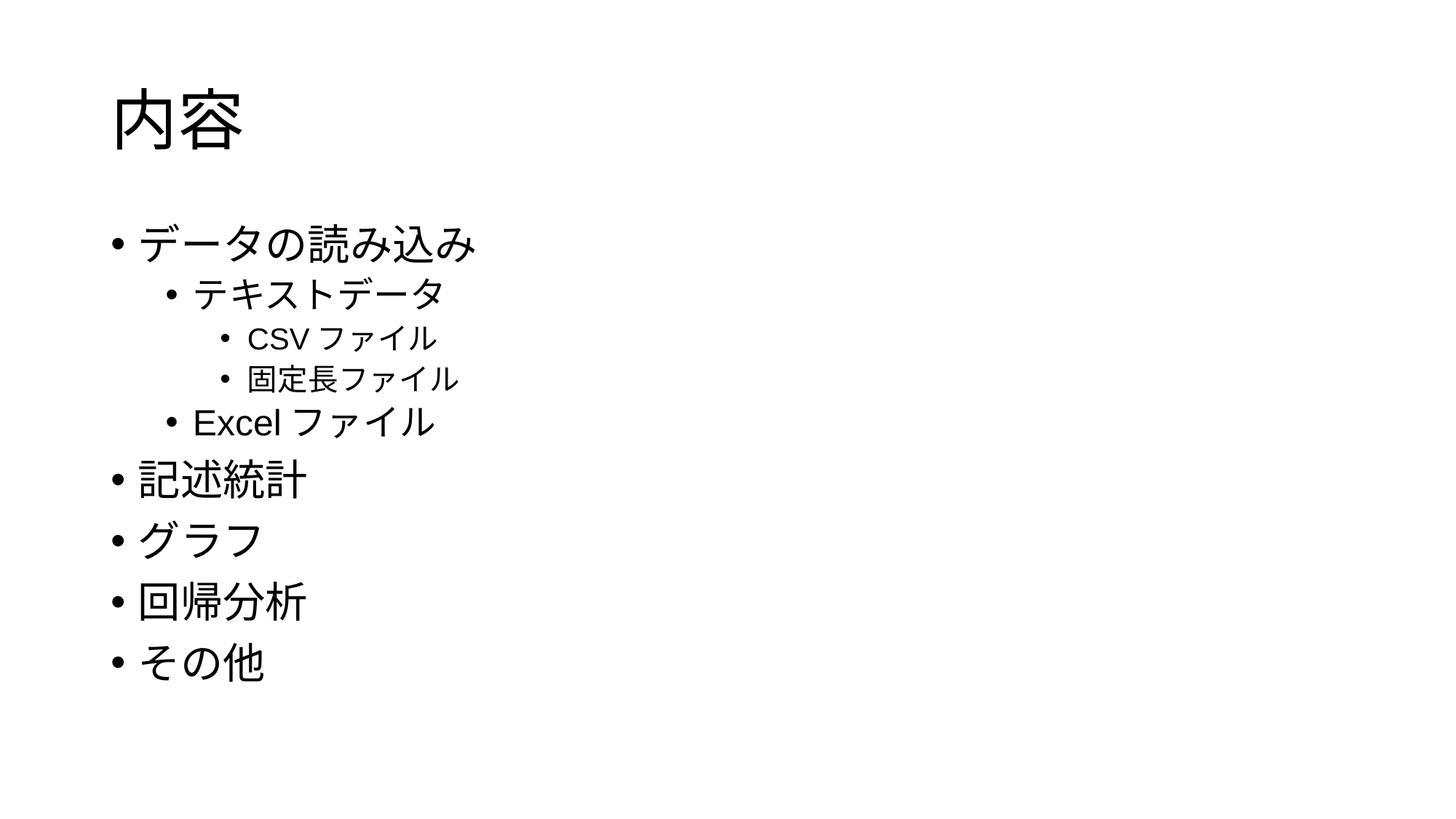

# 内容
データの読み込み
テキストデータ
CSVファイル
固定長ファイル
Excelファイル
記述統計
グラフ
回帰分析
その他